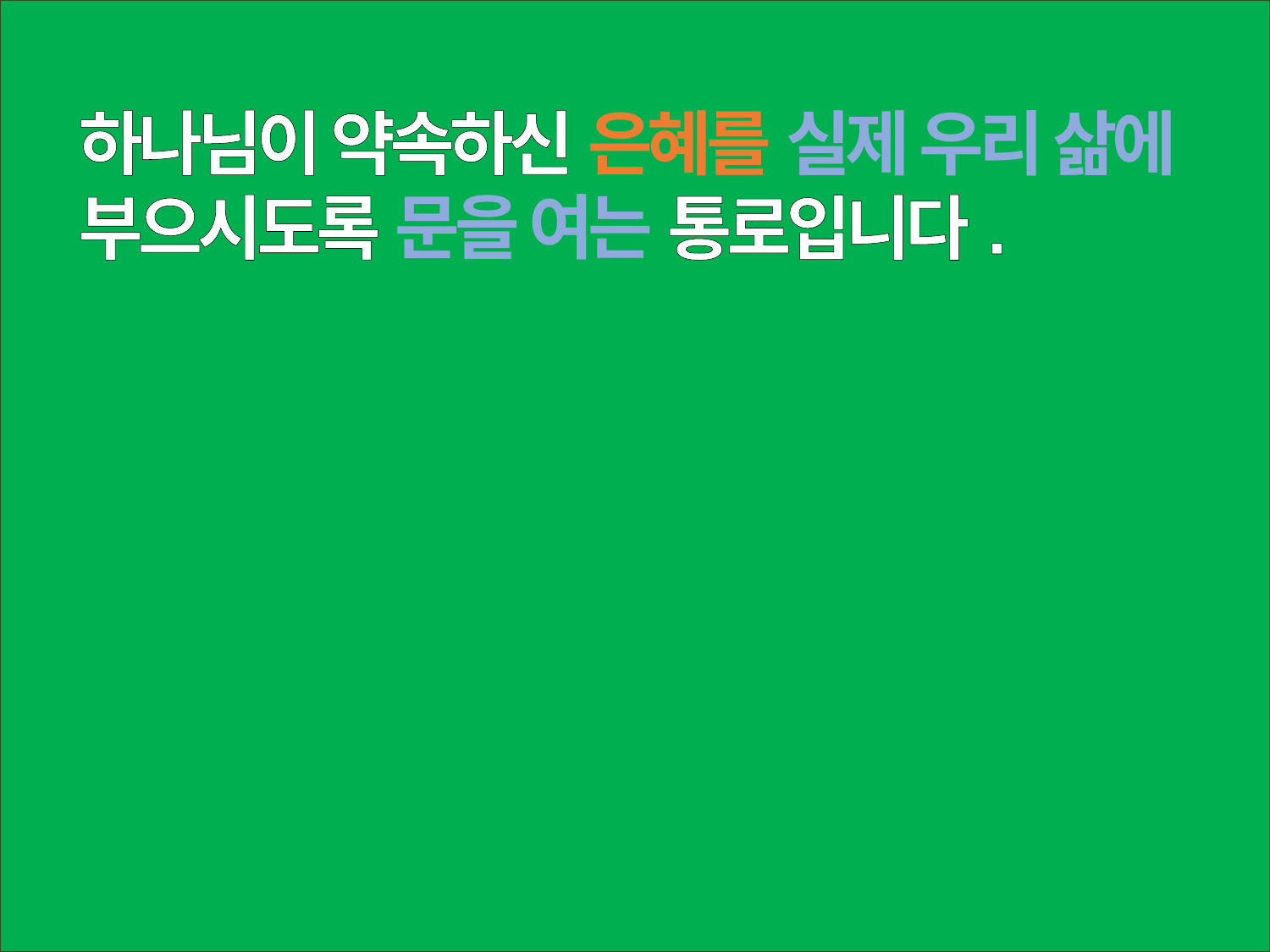

하나님이 약속하신 은혜를 실제 우리 삶에
부으시도록 문을 여는 통로입니다.